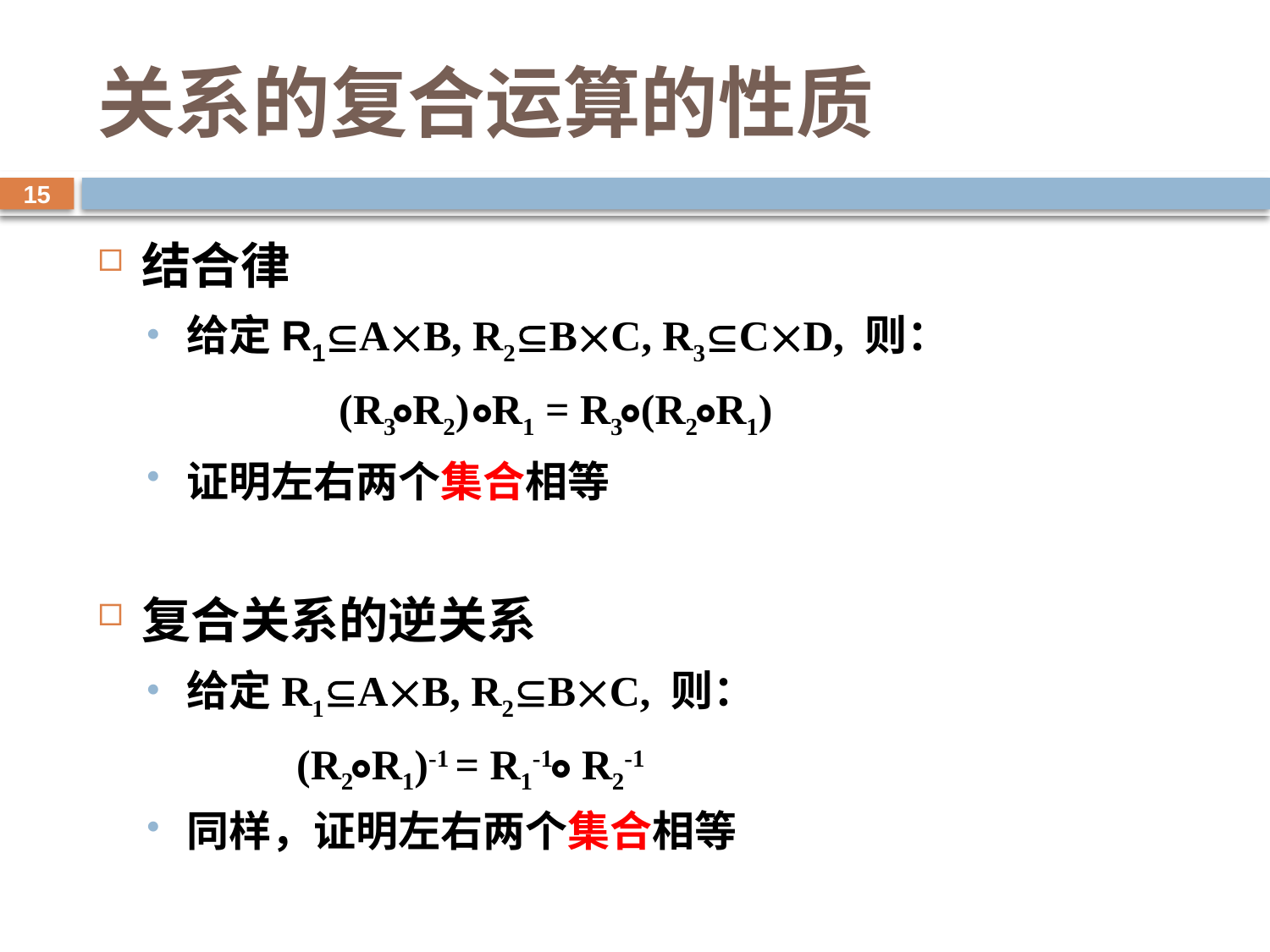

# 关系的复合运算的性质
15
结合律
给定R1⊆A×B, R2⊆B×C, R3⊆C×D, 则：
                  (R3  ⃘R2)  ⃘R1 = R3  ⃘(R2  ⃘R1)
证明左右两个集合相等

复合关系的逆关系
给定R1⊆A×B, R2⊆B×C, 则：
              (R2  ⃘R1)-1 = R1-1  ⃘ R2-1
同样，证明左右两个集合相等